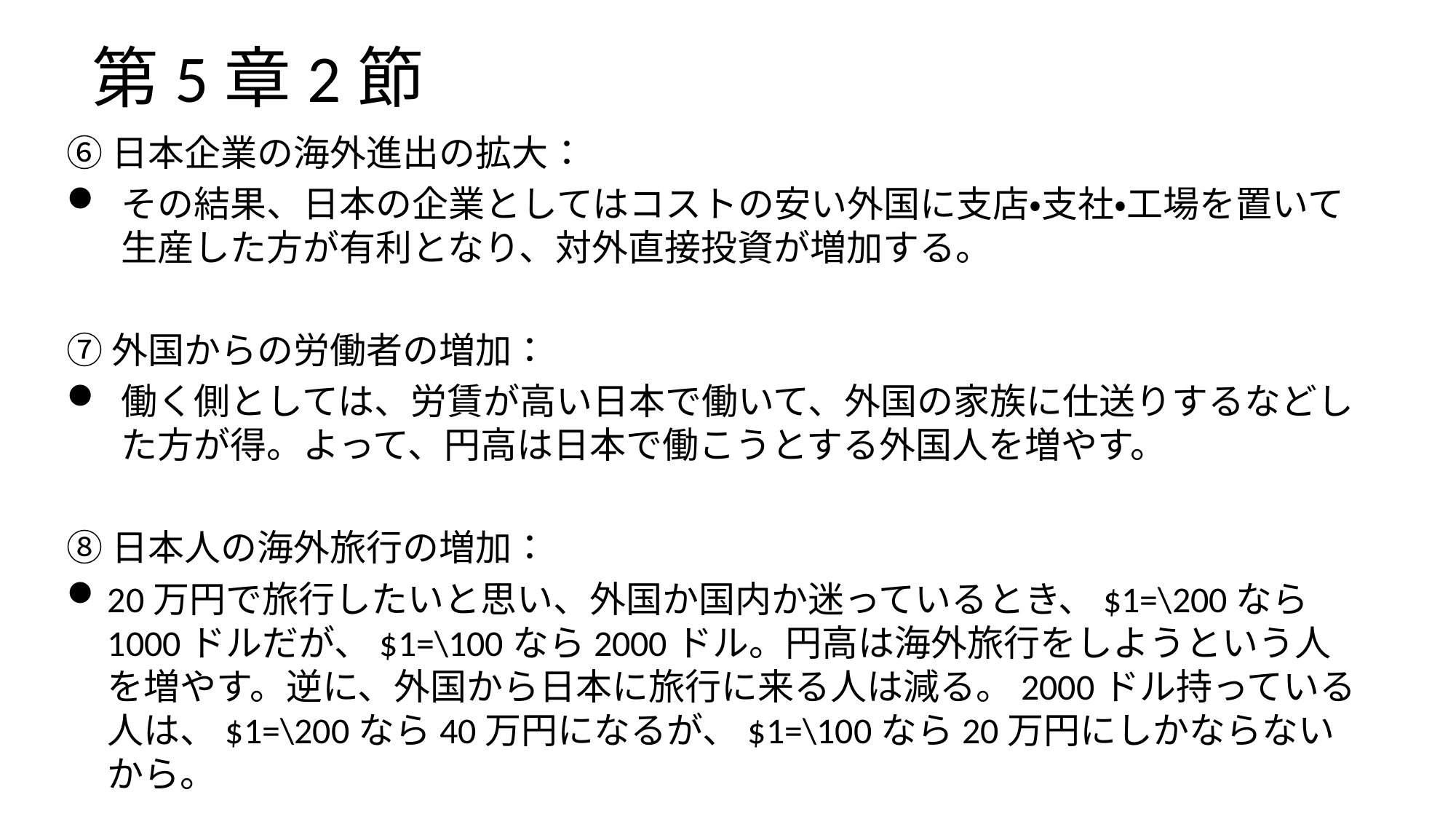

# 第5章2節
⑥日本企業の海外進出の拡大：
その結果、日本の企業としてはコストの安い外国に支店・支社・工場を置いて生産した方が有利となり、対外直接投資が増加する。

⑦外国からの労働者の増加：
働く側としては、労賃が高い日本で働いて、外国の家族に仕送りするなどした方が得。よって、円高は日本で働こうとする外国人を増やす。

⑧日本人の海外旅行の増加：
20万円で旅行したいと思い、外国か国内か迷っているとき、$1=\200なら1000ドルだが、$1=\100なら2000ドル。円高は海外旅行をしようという人を増やす。逆に、外国から日本に旅行に来る人は減る。2000ドル持っている人は、$1=\200なら40万円になるが、$1=\100なら20万円にしかならないから。